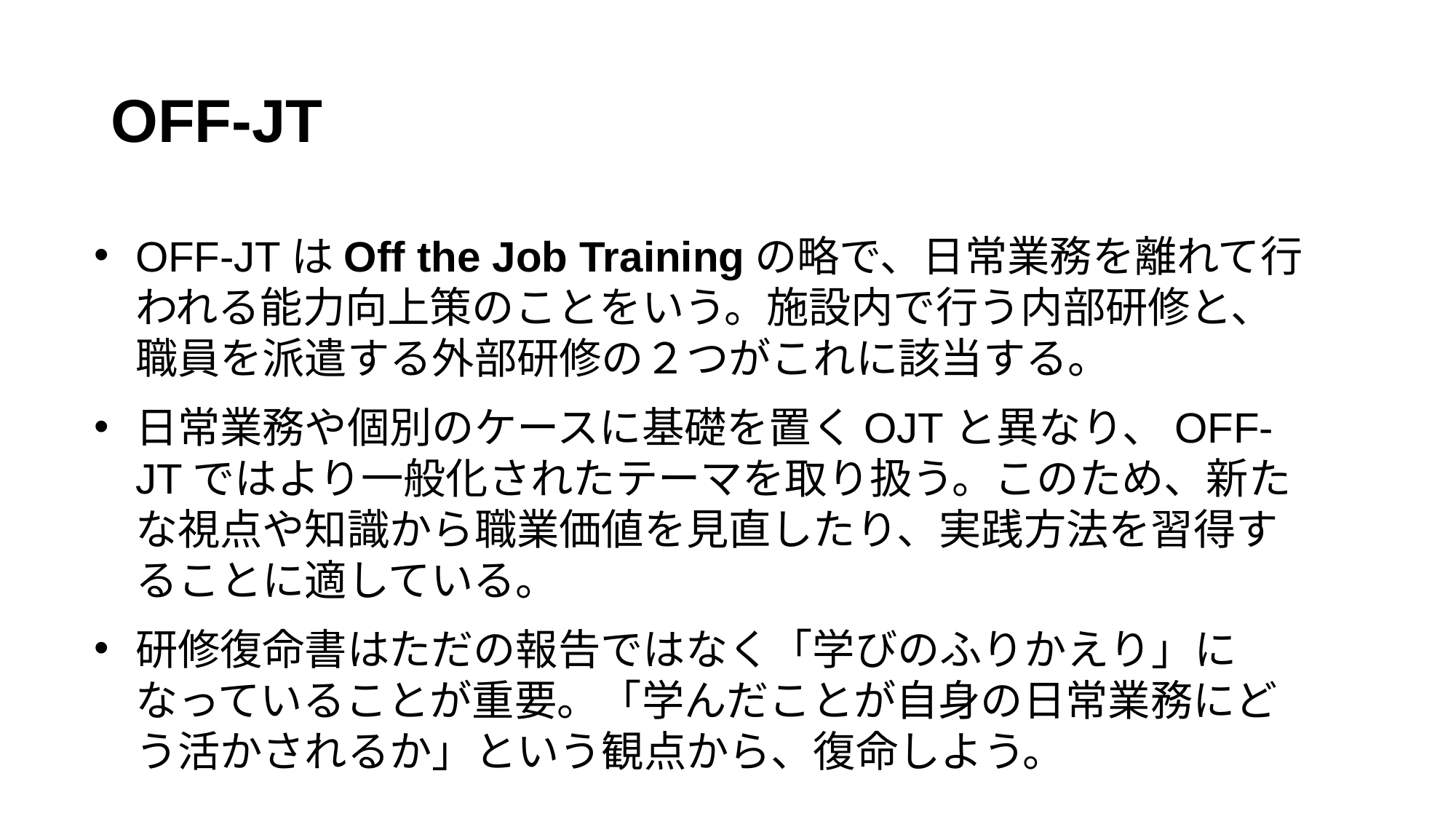

# OFF-JT
OFF-JTはOff the Job Trainingの略で、日常業務を離れて行われる能力向上策のことをいう。施設内で行う内部研修と、職員を派遣する外部研修の２つがこれに該当する。
日常業務や個別のケースに基礎を置くOJTと異なり、OFF-JTではより一般化されたテーマを取り扱う。このため、新たな視点や知識から職業価値を見直したり、実践方法を習得することに適している。
研修復命書はただの報告ではなく「学びのふりかえり」になっていることが重要。「学んだことが自身の日常業務にどう活かされるか」という観点から、復命しよう。